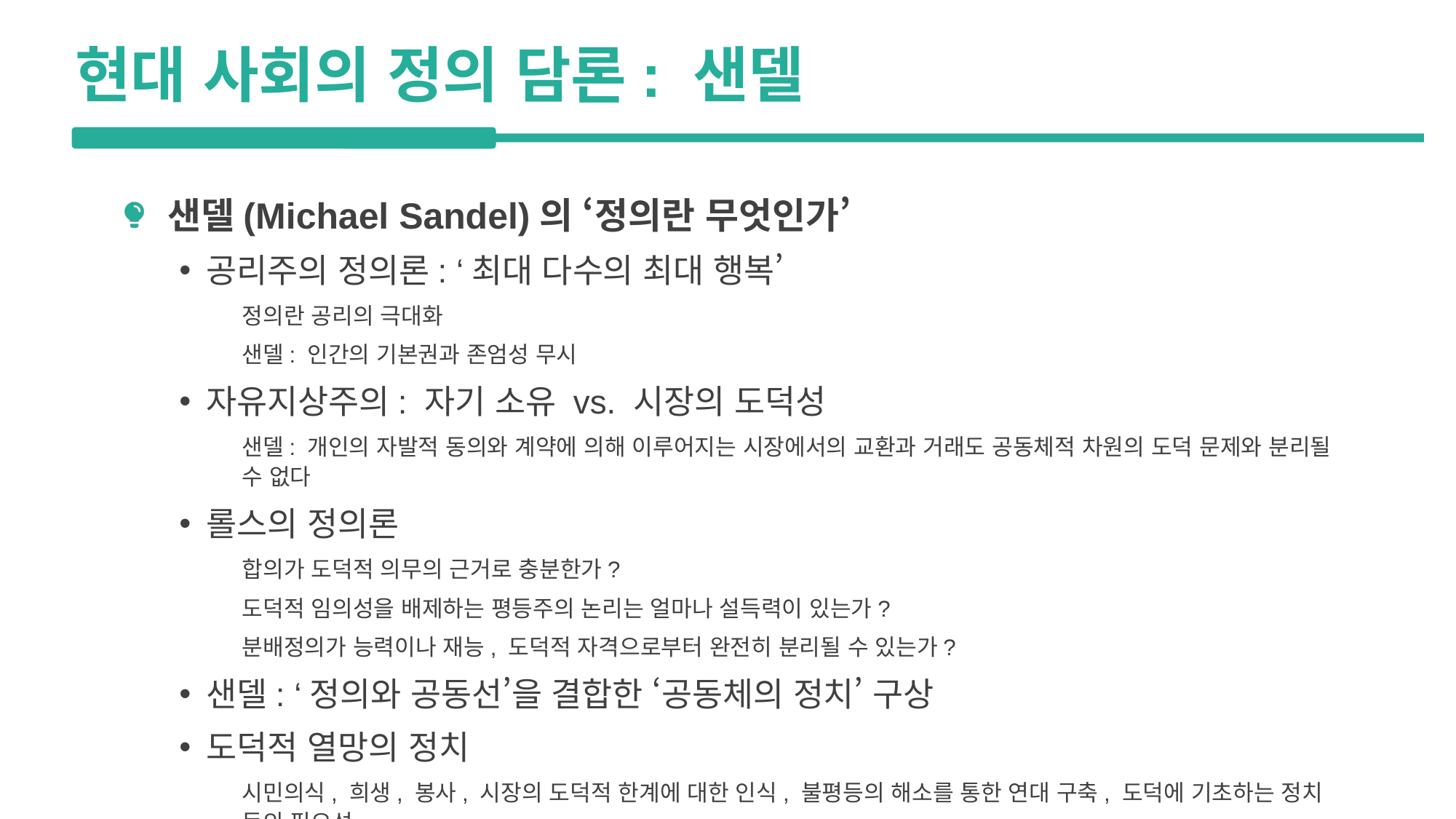

현대 사회의 정의 담론: 샌델
샌델(Michael Sandel)의 ‘정의란 무엇인가’
공리주의 정의론: ‘최대 다수의 최대 행복’
정의란 공리의 극대화
샌델: 인간의 기본권과 존엄성 무시
자유지상주의: 자기 소유 vs. 시장의 도덕성
샌델: 개인의 자발적 동의와 계약에 의해 이루어지는 시장에서의 교환과 거래도 공동체적 차원의 도덕 문제와 분리될 수 없다
롤스의 정의론
합의가 도덕적 의무의 근거로 충분한가?
도덕적 임의성을 배제하는 평등주의 논리는 얼마나 설득력이 있는가?
분배정의가 능력이나 재능, 도덕적 자격으로부터 완전히 분리될 수 있는가?
샌델: ‘정의와 공동선’을 결합한 ‘공동체의 정치’ 구상
도덕적 열망의 정치
시민의식, 희생, 봉사, 시장의 도덕적 한계에 대한 인식, 불평등의 해소를 통한 연대 구축, 도덕에 기초하는 정치 등의 필요성